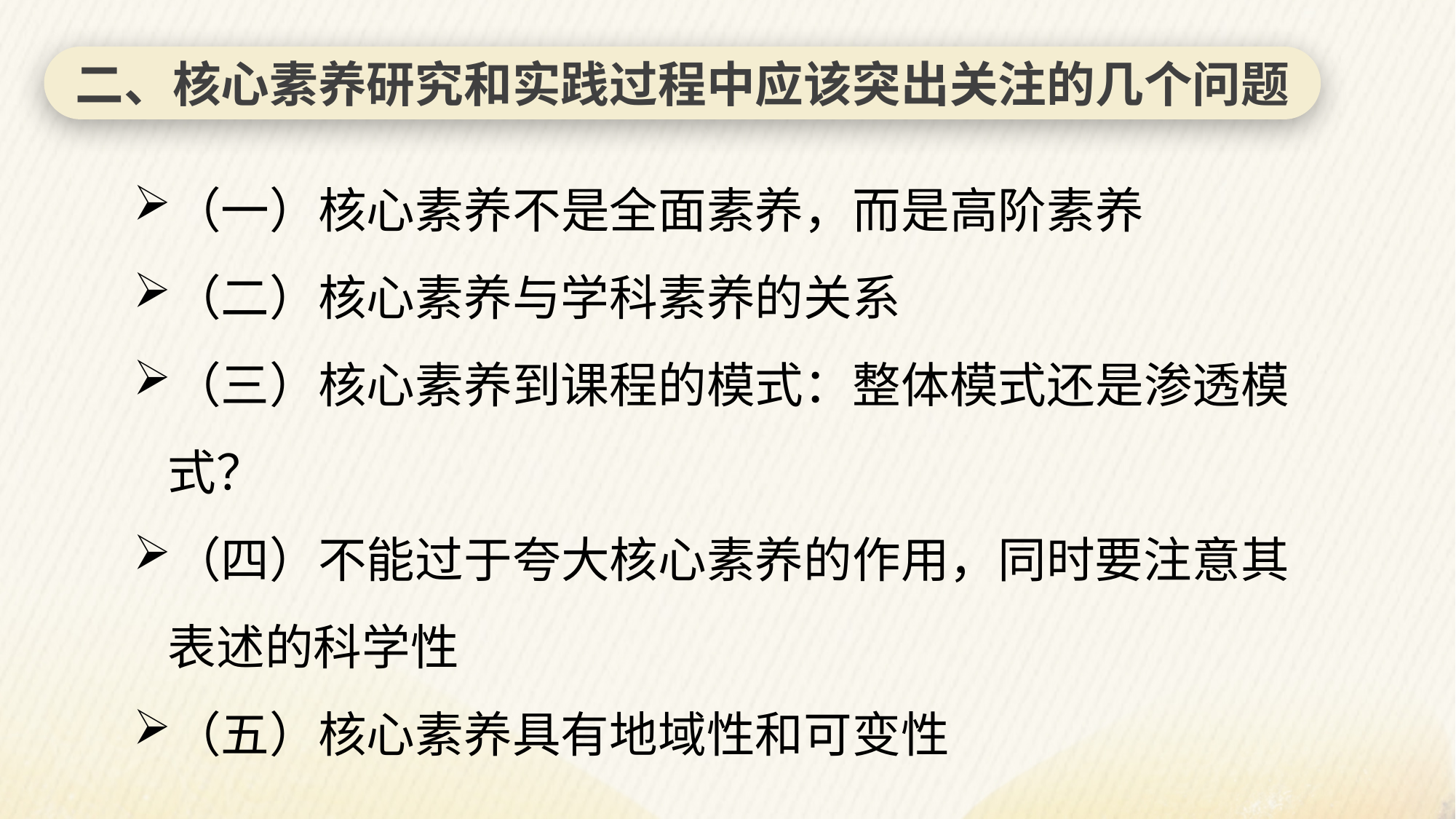

二、核心素养研究和实践过程中应该突出关注的几个问题
（一）核心素养不是全面素养，而是高阶素养
（二）核心素养与学科素养的关系
（三）核心素养到课程的模式：整体模式还是渗透模式？
（四）不能过于夸大核心素养的作用，同时要注意其表述的科学性
（五）核心素养具有地域性和可变性